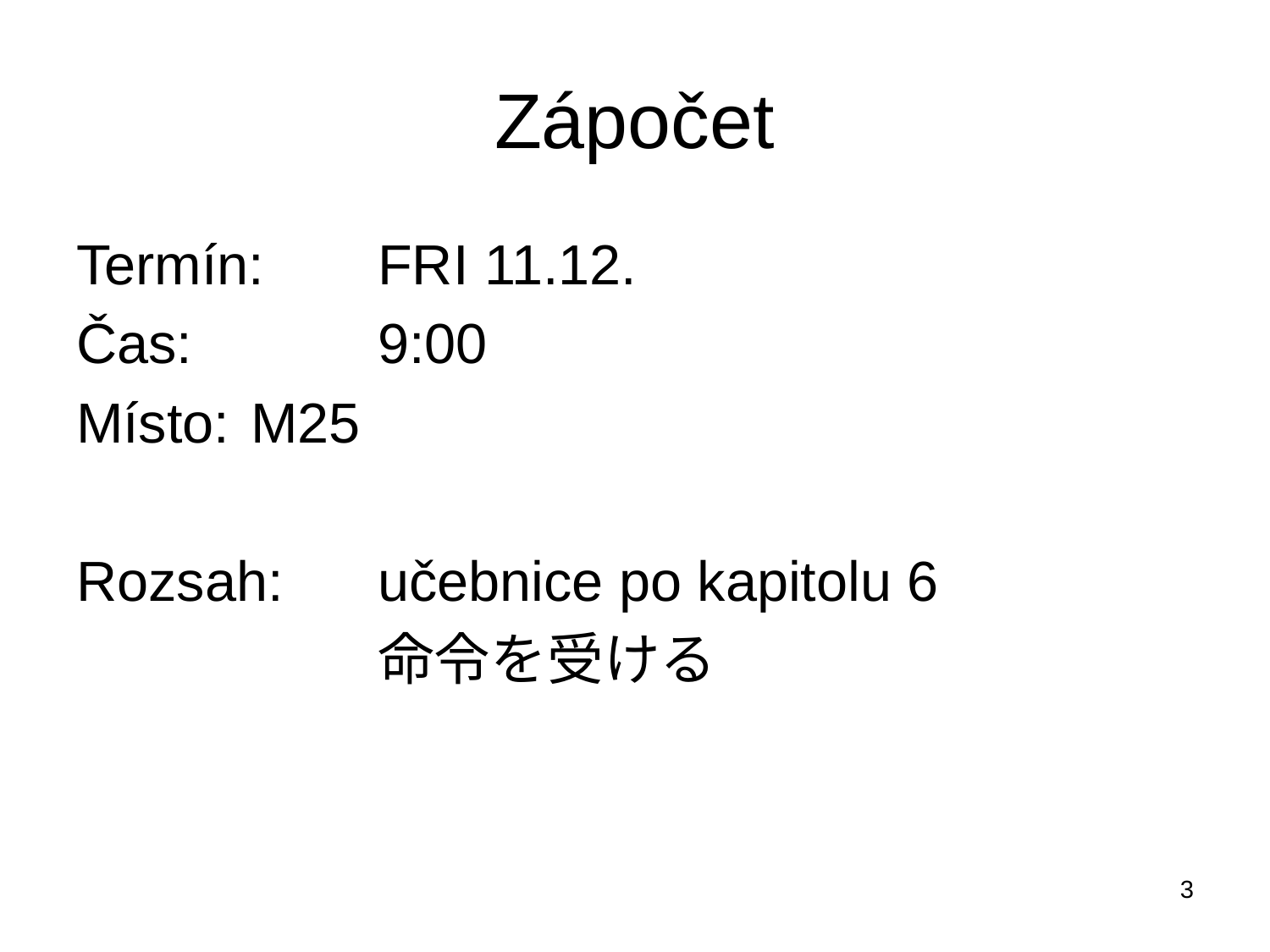

# Zápočet
Termín:	FRI 11.12.
Čas:		9:00
Místo:	M25

Rozsah:	učebnice po kapitolu 6
			命令を受ける
3